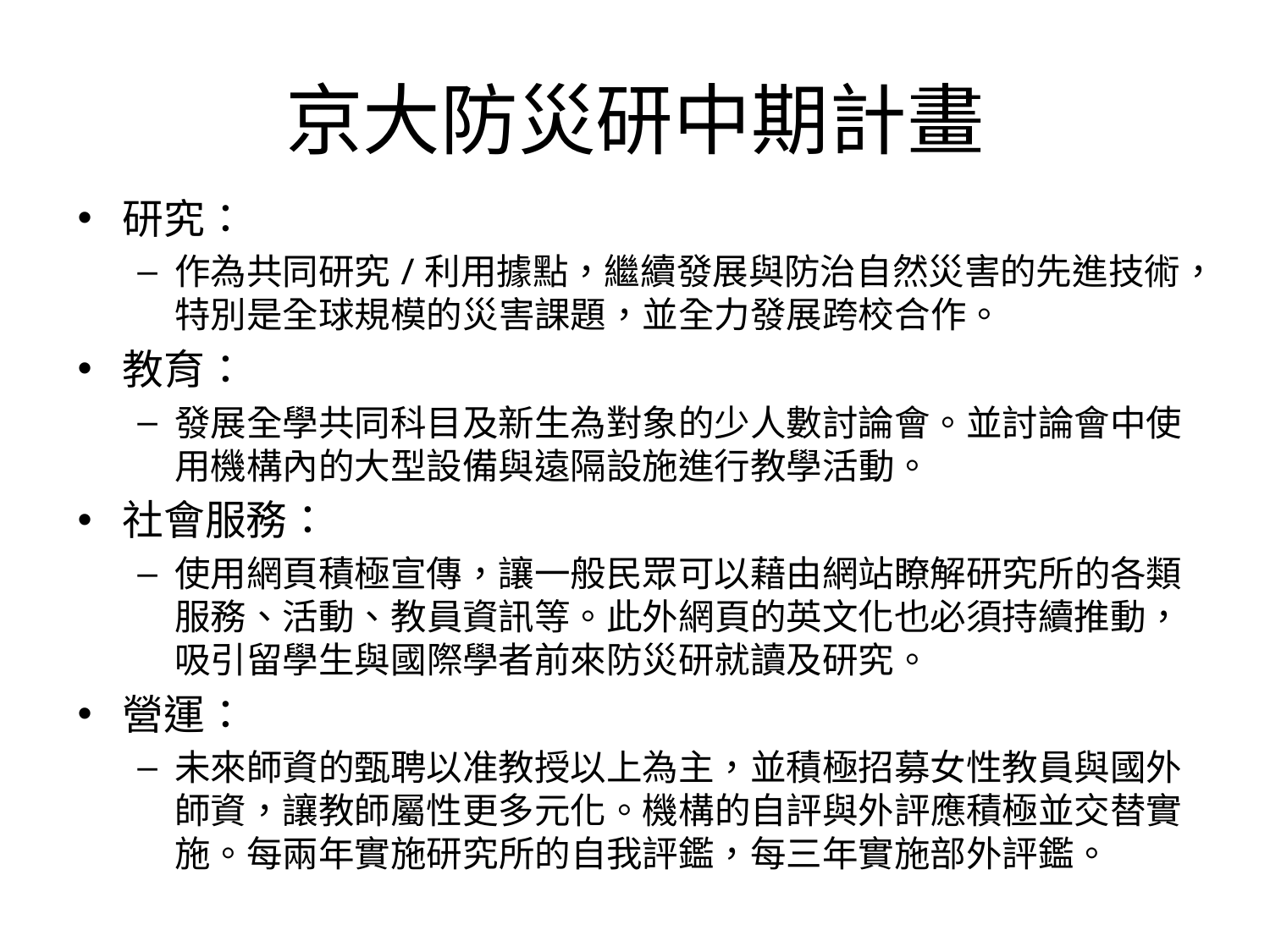

# 京大防災研中期計畫
研究：
作為共同研究/利用據點，繼續發展與防治自然災害的先進技術，特別是全球規模的災害課題，並全力發展跨校合作。
教育：
發展全學共同科目及新生為對象的少人數討論會。並討論會中使用機構內的大型設備與遠隔設施進行教學活動。
社會服務：
使用網頁積極宣傳，讓一般民眾可以藉由網站瞭解研究所的各類服務、活動、教員資訊等。此外網頁的英文化也必須持續推動，吸引留學生與國際學者前來防災研就讀及研究。
營運：
未來師資的甄聘以准教授以上為主，並積極招募女性教員與國外師資，讓教師屬性更多元化。機構的自評與外評應積極並交替實施。每兩年實施研究所的自我評鑑，每三年實施部外評鑑。